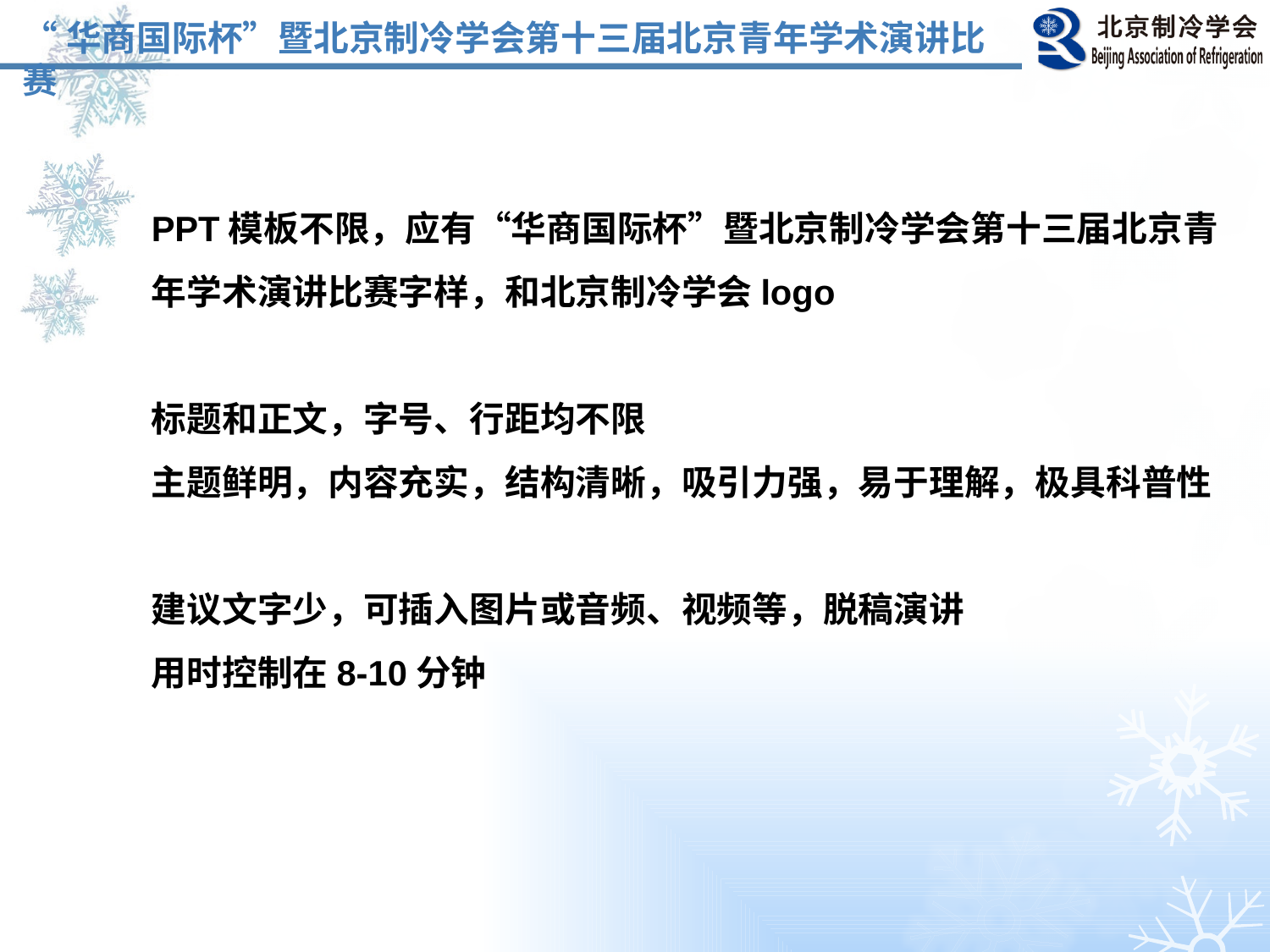

“华商国际杯”暨北京制冷学会第十三届北京青年学术演讲比赛

PPT模板不限，应有“华商国际杯”暨北京制冷学会第十三届北京青年学术演讲比赛字样，和北京制冷学会logo

标题和正文，字号、行距均不限
主题鲜明，内容充实，结构清晰，吸引力强，易于理解，极具科普性

建议文字少，可插入图片或音频、视频等，脱稿演讲
用时控制在8-10分钟